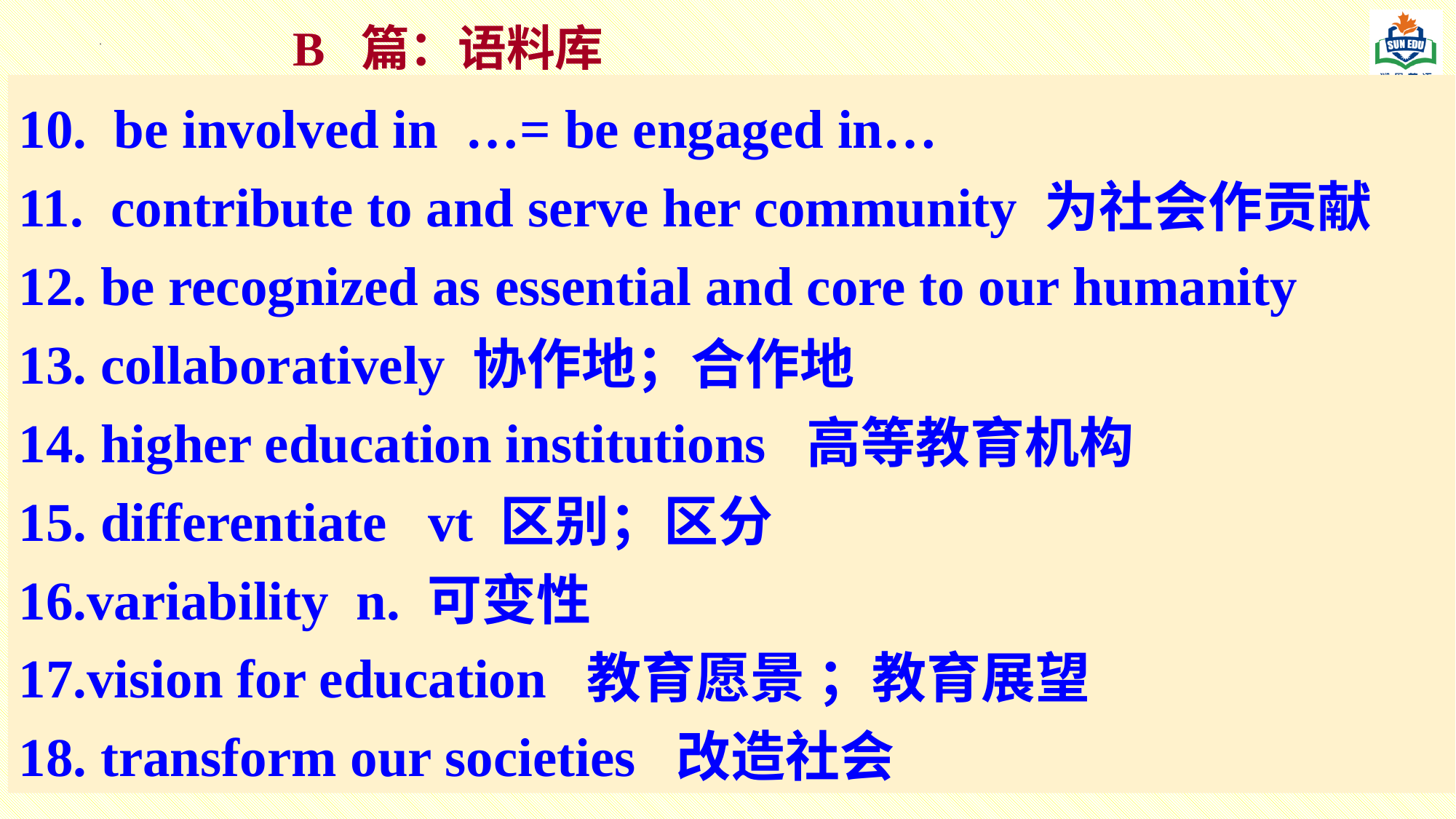

B  篇：语料库
10.  be involved in  …= be engaged in…
11.  contribute to and serve her community 为社会作贡献
12. be recognized as essential and core to our humanity
13. collaboratively 协作地；合作地
14. higher education institutions  高等教育机构
15. differentiate   vt 区别；区分
16.variability  n. 可变性
17.vision for education  教育愿景 ；教育展望
18. transform our societies  改造社会